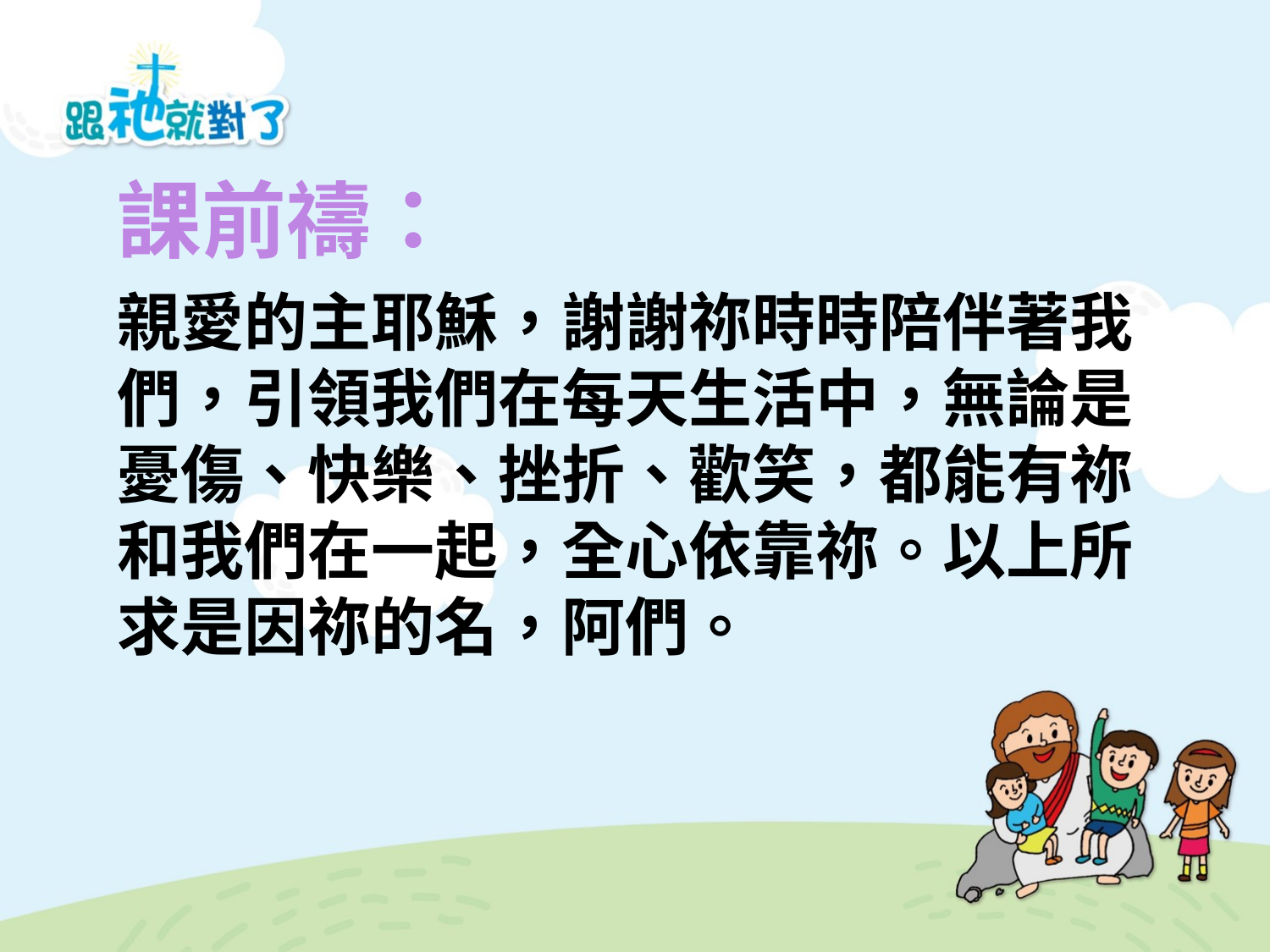

課前禱：
親愛的主耶穌，謝謝祢時時陪伴著我們，引領我們在每天生活中，無論是憂傷、快樂、挫折、歡笑，都能有祢和我們在一起，全心依靠祢。以上所求是因祢的名，阿們。